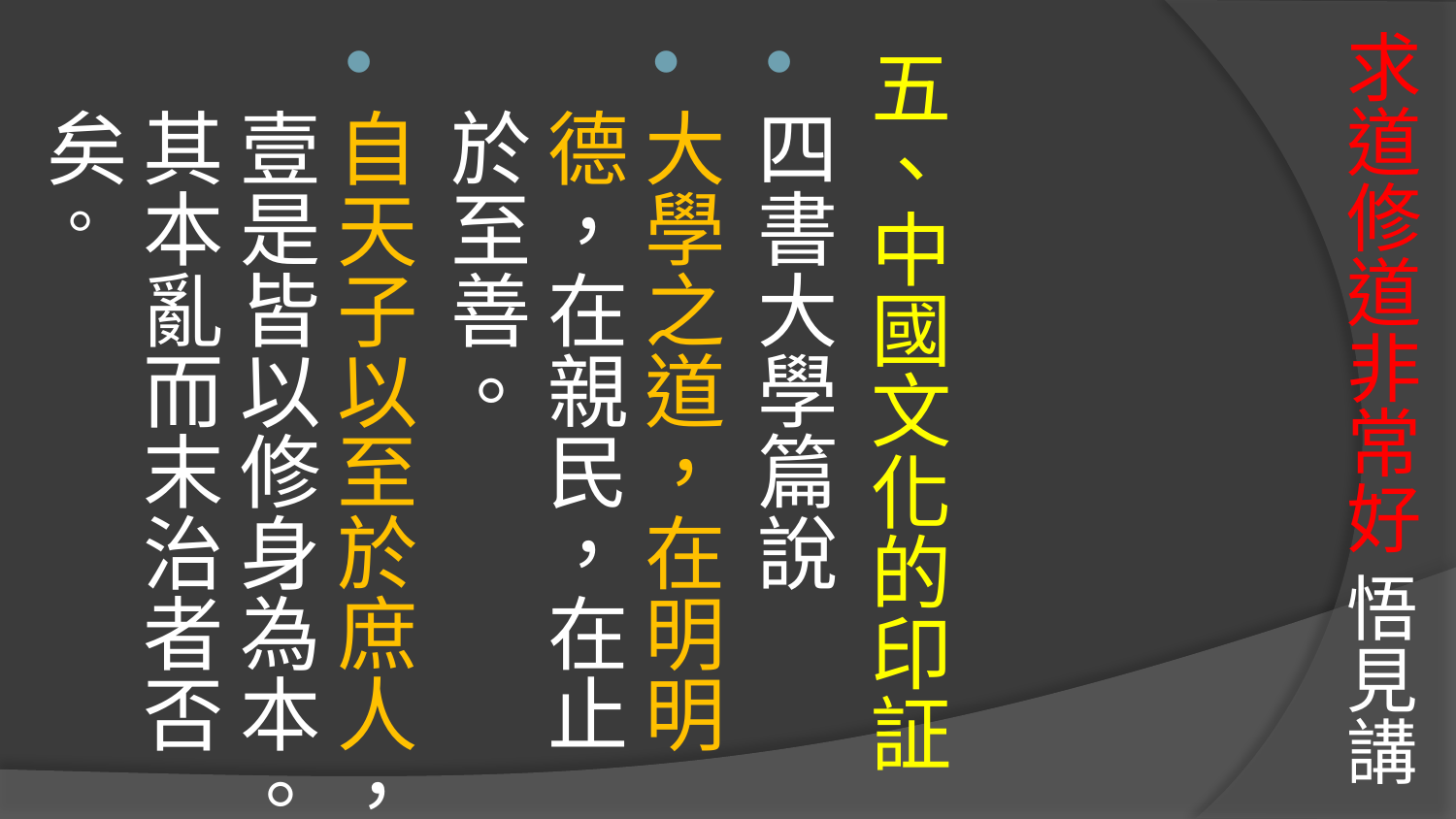

# 求道修道非常好 悟見講
五、中國文化的印証
四書大學篇說
大學之道，在明明德，在親民，在止於至善。
自天子以至於庶人，壹是皆以修身為本。其本亂而末治者否矣。